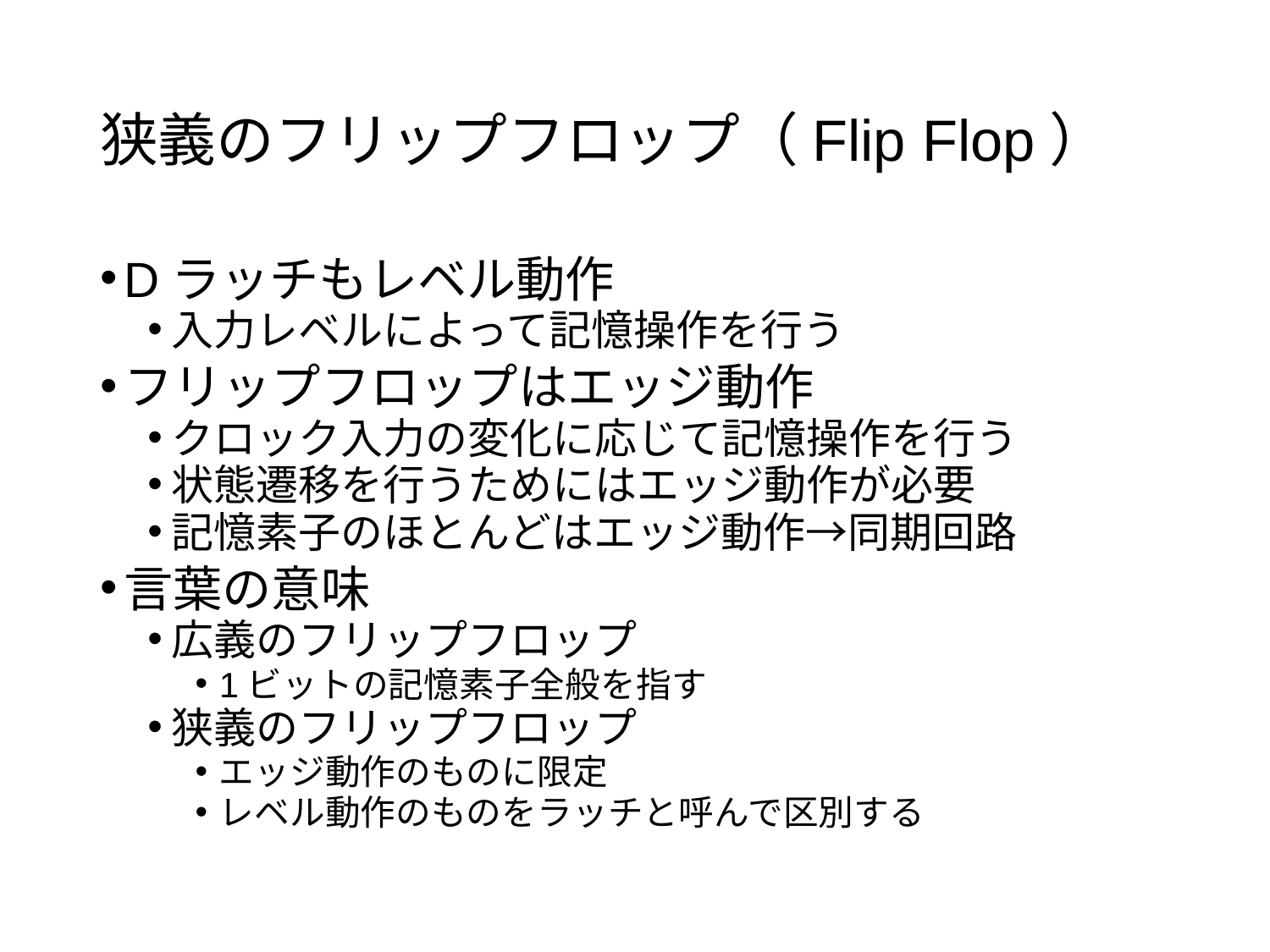

# 狭義のフリップフロップ（Flip Flop）
Dラッチもレベル動作
入力レベルによって記憶操作を行う
フリップフロップはエッジ動作
クロック入力の変化に応じて記憶操作を行う
状態遷移を行うためにはエッジ動作が必要
記憶素子のほとんどはエッジ動作→同期回路
言葉の意味
広義のフリップフロップ
1ビットの記憶素子全般を指す
狭義のフリップフロップ
エッジ動作のものに限定
レベル動作のものをラッチと呼んで区別する